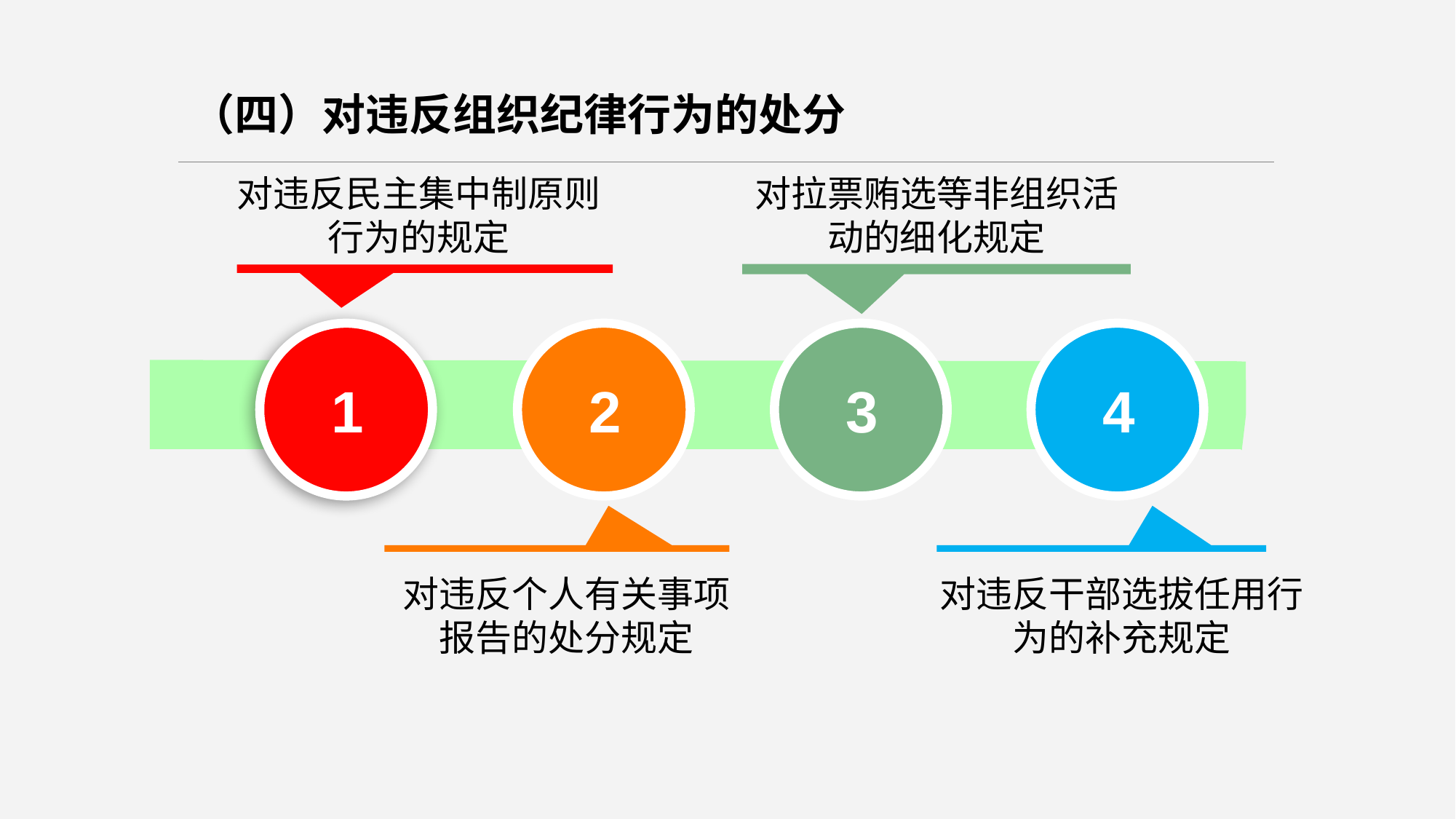

（四）对违反组织纪律行为的处分
对违反民主集中制原则行为的规定

对拉票贿选等非组织活动的细化规定

3

1

2

4

对违反干部选拔任用行为的补充规定
对违反个人有关事项报告的处分规定